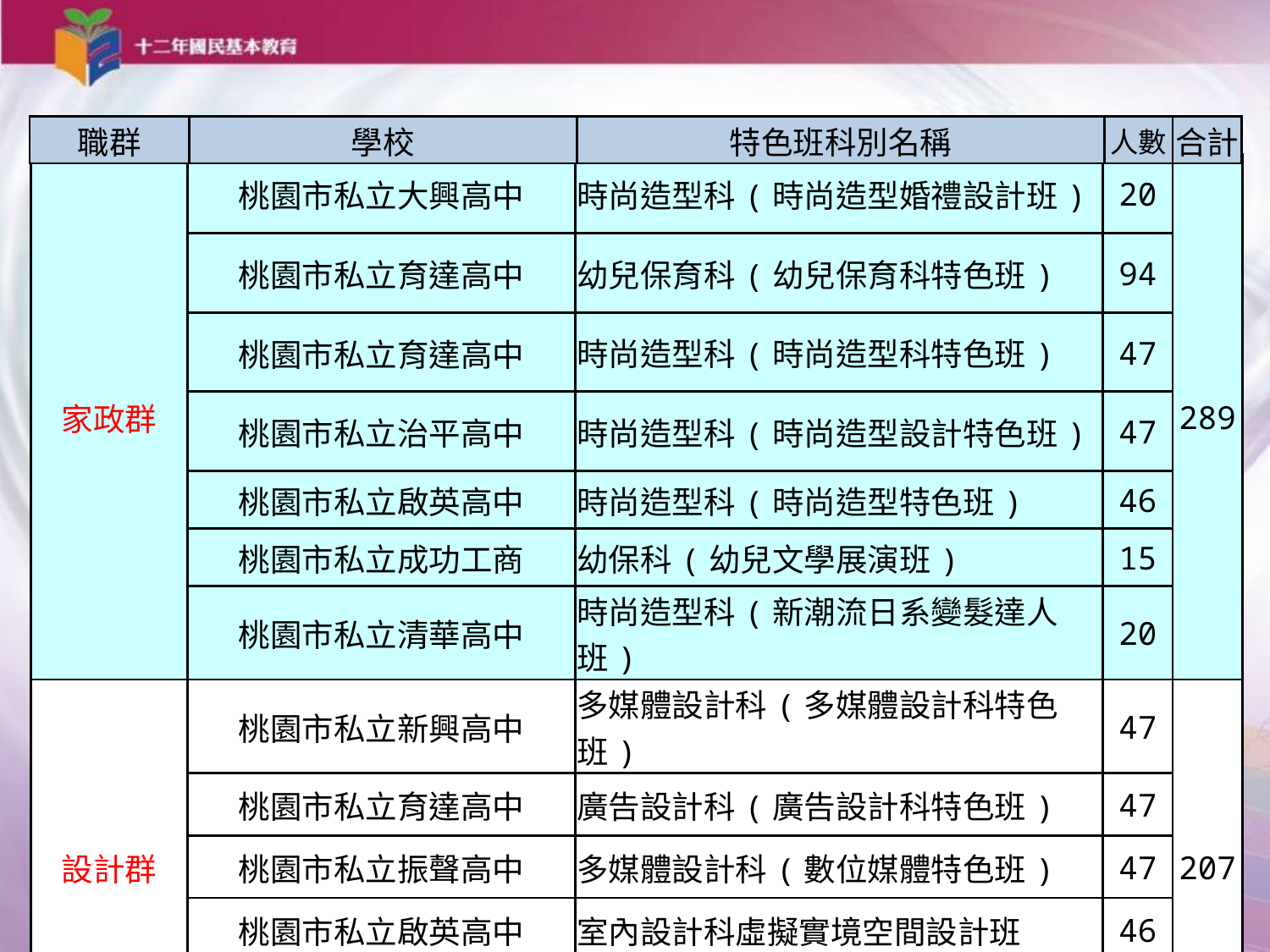

| 職群 | 學校 | 特色班科別名稱 | 人數 | 合計 |
| --- | --- | --- | --- | --- |
| 家政群 | 桃園市私立大興高中 | 時尚造型科(時尚造型婚禮設計班) | 20 | 289 |
| --- | --- | --- | --- | --- |
|  | 桃園市私立育達高中 | 幼兒保育科(幼兒保育科特色班) | 94 |  |
|  | 桃園市私立育達高中 | 時尚造型科(時尚造型科特色班) | 47 |  |
|  | 桃園市私立治平高中 | 時尚造型科(時尚造型設計特色班) | 47 |  |
|  | 桃園市私立啟英高中 | 時尚造型科(時尚造型特色班) | 46 |  |
|  | 桃園市私立成功工商 | 幼保科(幼兒文學展演班) | 15 |  |
|  | 桃園市私立清華高中 | 時尚造型科(新潮流日系變髮達人班) | 20 |  |
| 設計群 | 桃園市私立新興高中 | 多媒體設計科(多媒體設計科特色班) | 47 | 207 |
|  | 桃園市私立育達高中 | 廣告設計科(廣告設計科特色班) | 47 |  |
|  | 桃園市私立振聲高中 | 多媒體設計科(數位媒體特色班) | 47 |  |
|  | 桃園市私立啟英高中 | 室內設計科虛擬實境空間設計班 | 46 |  |
|  | 桃園市私立大興高中 | 多媒體設計科(多媒體影音創作特色班) | 20 |  |